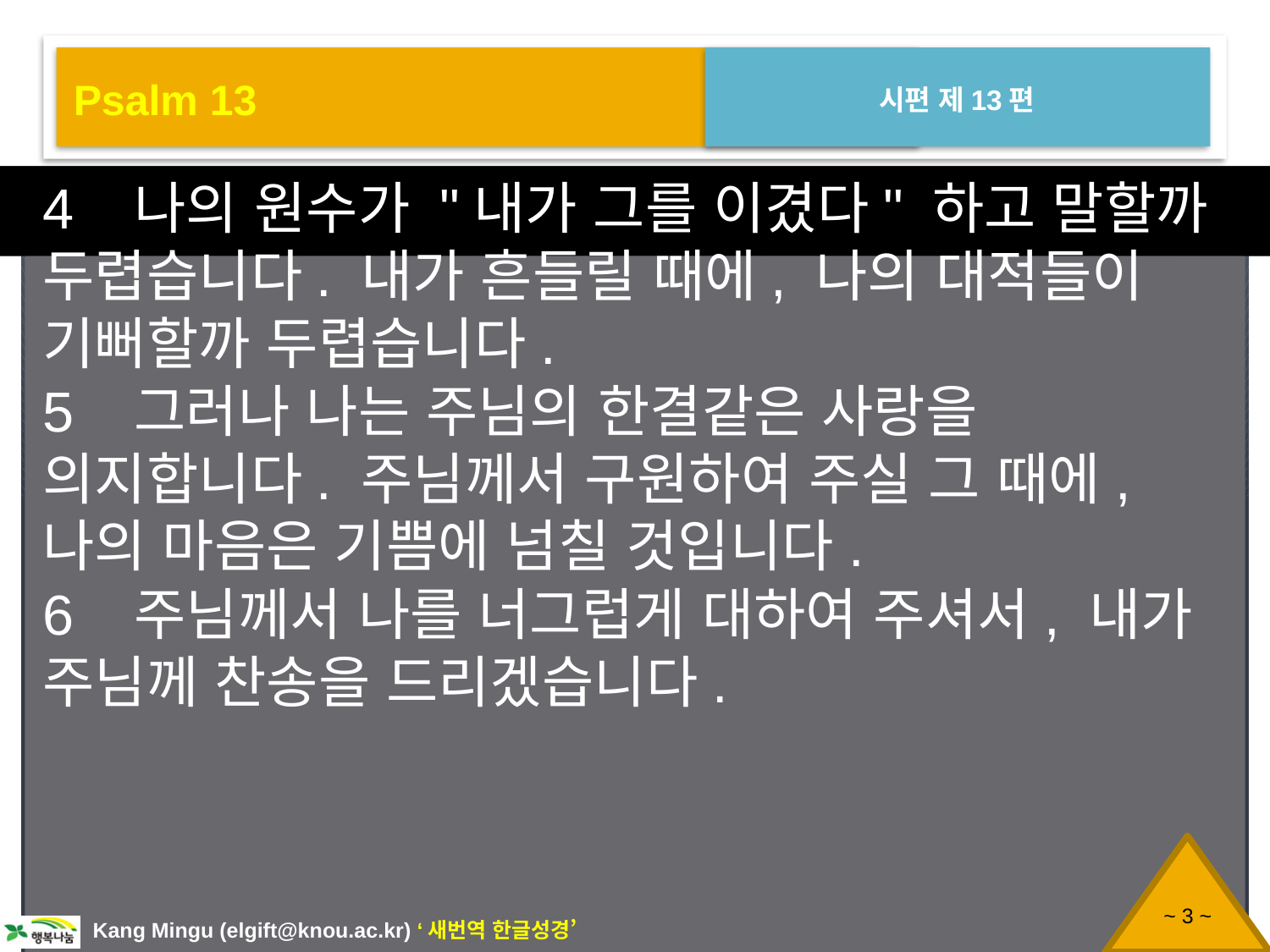

Psalm 13
시편 제13편
4   나의 원수가 "내가 그를 이겼다" 하고 말할까 두렵습니다. 내가 흔들릴 때에, 나의 대적들이 기뻐할까 두렵습니다.
5   그러나 나는 주님의 한결같은 사랑을 의지합니다. 주님께서 구원하여 주실 그 때에, 나의 마음은 기쁨에 넘칠 것입니다.
6   주님께서 나를 너그럽게 대하여 주셔서, 내가 주님께 찬송을 드리겠습니다.